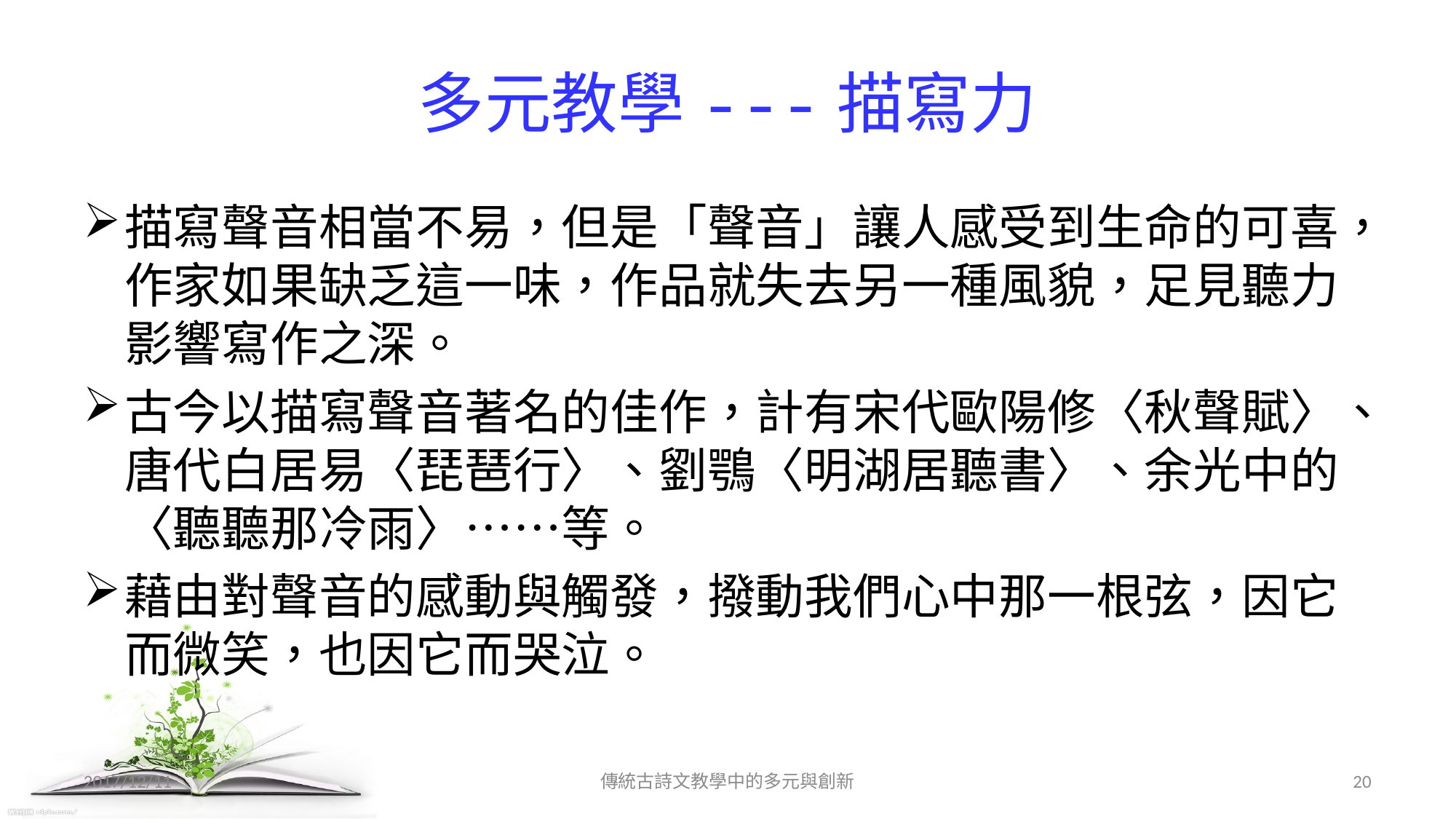

# 多元教學---描寫力
描寫聲音相當不易，但是「聲音」讓人感受到生命的可喜，作家如果缺乏這一味，作品就失去另一種風貌，足見聽力影響寫作之深。
古今以描寫聲音著名的佳作，計有宋代歐陽修〈秋聲賦〉、唐代白居易〈琵琶行〉、劉鶚〈明湖居聽書〉、余光中的〈聽聽那冷雨〉……等。
藉由對聲音的感動與觸發，撥動我們心中那一根弦，因它而微笑，也因它而哭泣。
2017/12/11
傳統古詩文教學中的多元與創新
20